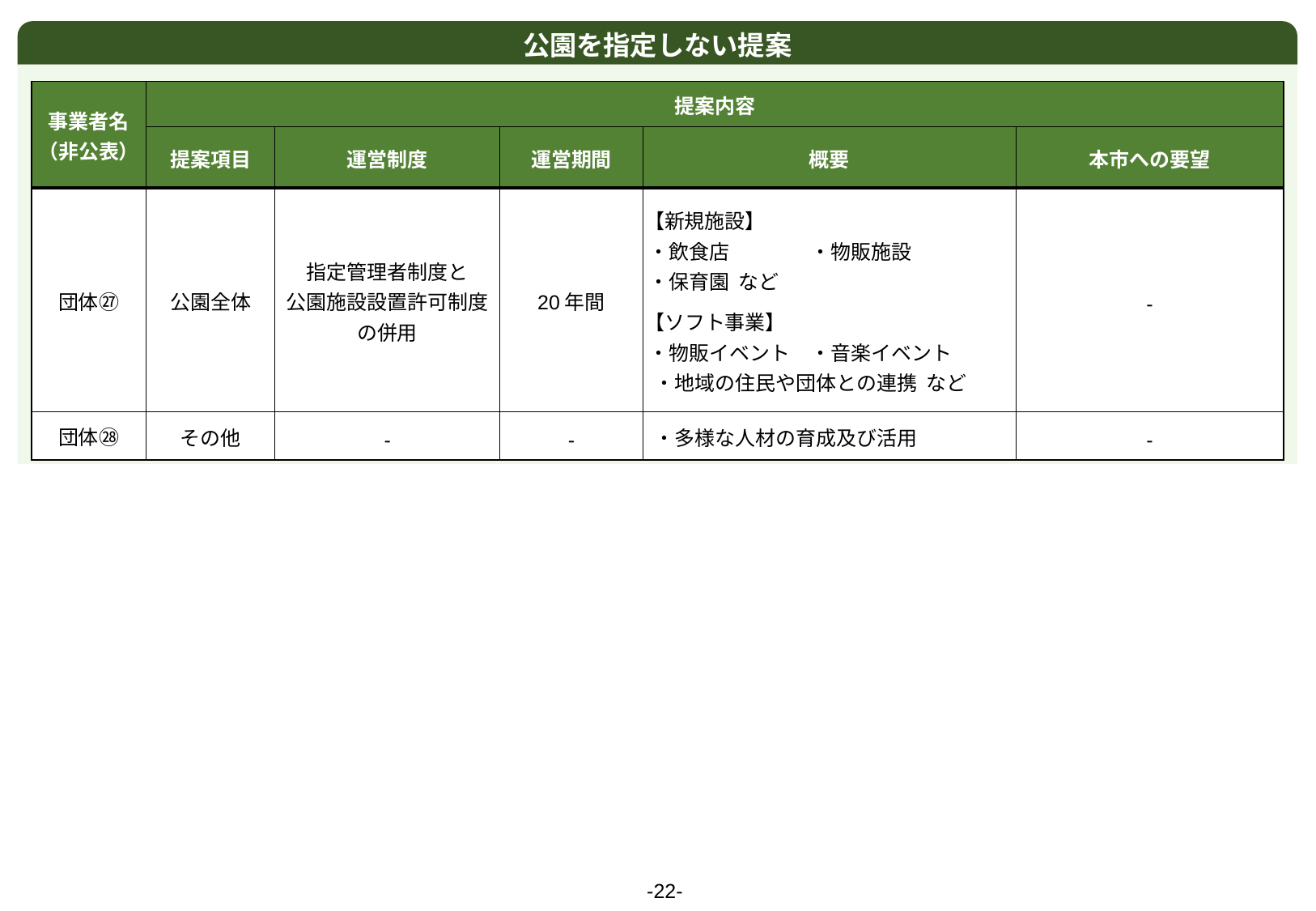

公園を指定しない提案

| 事業者名 （非公表） | 提案内容 |  |  |  |  |
| --- | --- | --- | --- | --- | --- |
|  | 提案項目 | 運営制度 | 運営期間 | 概要 | 本市への要望 |
| 団体㉗ | 公園全体 | 指定管理者制度と 公園施設設置許可制度の併用 | 20年間 | 【新規施設】 ・飲食店　　　　・物販施設 ・保育園 など 【ソフト事業】 ・物販イベント　・音楽イベント ・地域の住民や団体との連携 など | - |
| 団体㉘ | その他 | - | - | ・多様な人材の育成及び活用 | - |
-22-